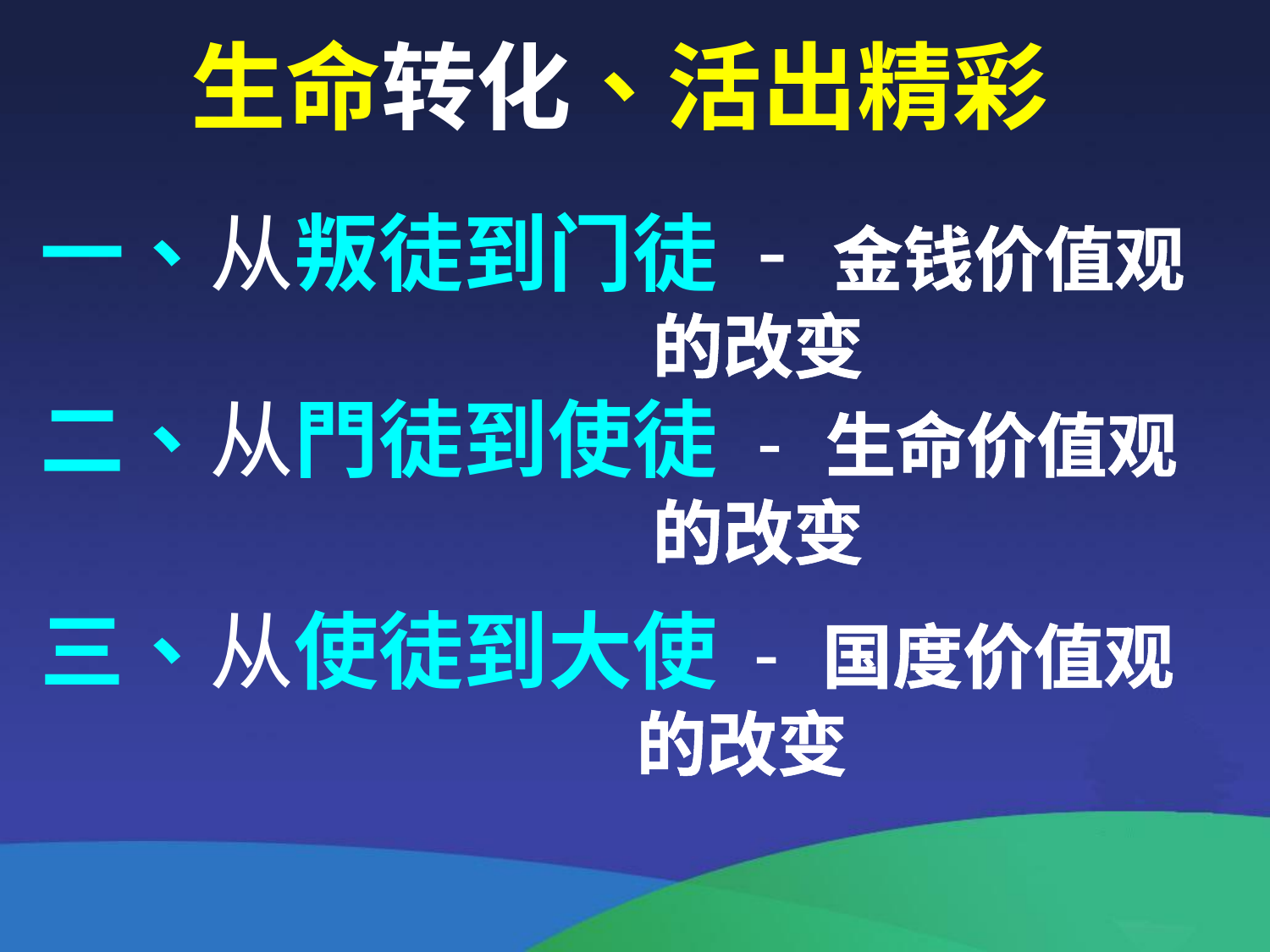

生命转化、活出精彩

一、从叛徒到门徒 - 金钱价值观
                                     的改变
二、从門徒到使徒 - 生命价值观
                                     的改变

三、从使徒到大使 - 国度价值观
                                    的改变